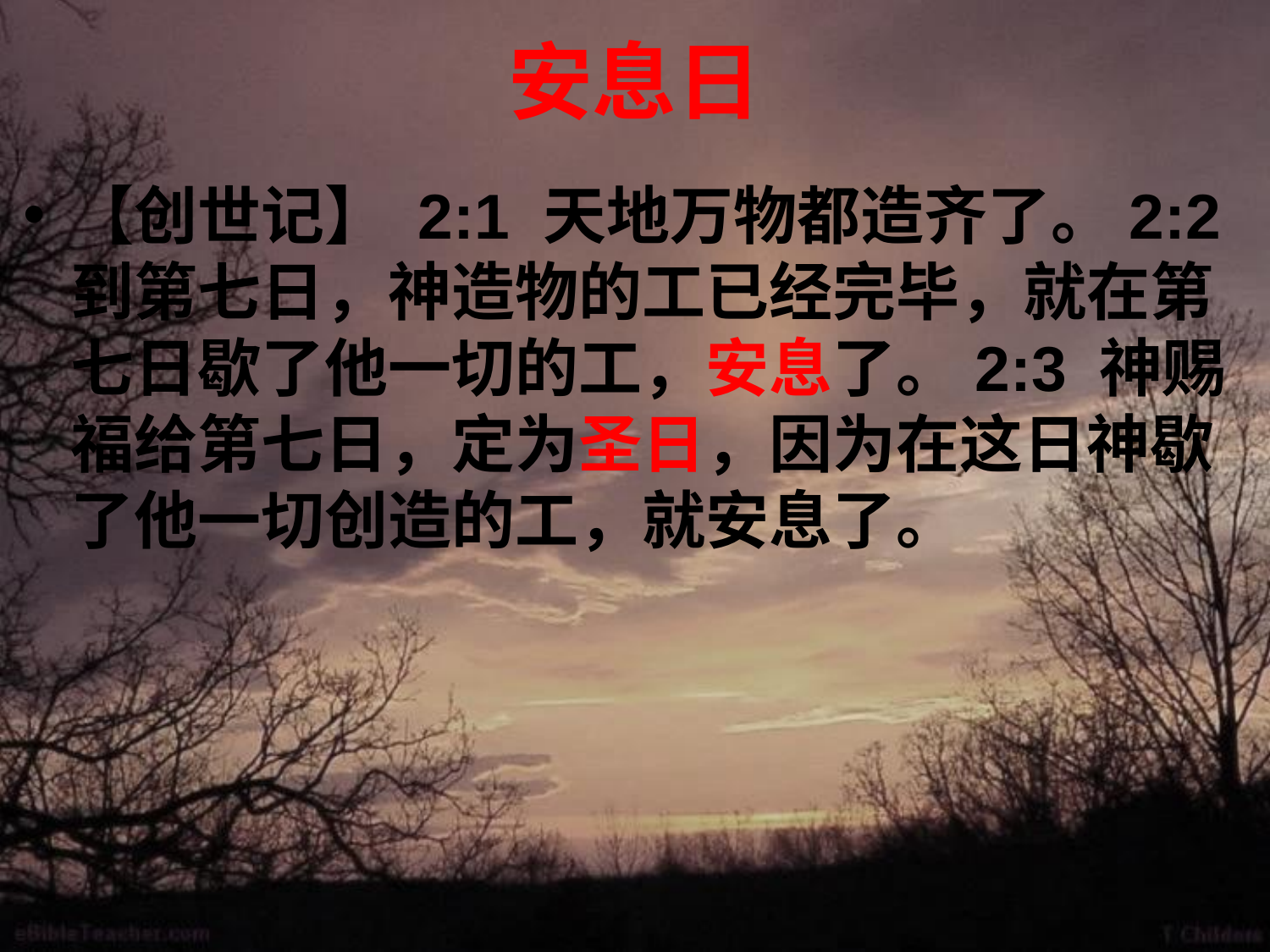

# 安息日
【创世记】 2:1 天地万物都造齐了。2:2 到第七日，神造物的工已经完毕，就在第七日歇了他一切的工，安息了。2:3 神赐福给第七日，定为圣日，因为在这日神歇了他一切创造的工，就安息了。